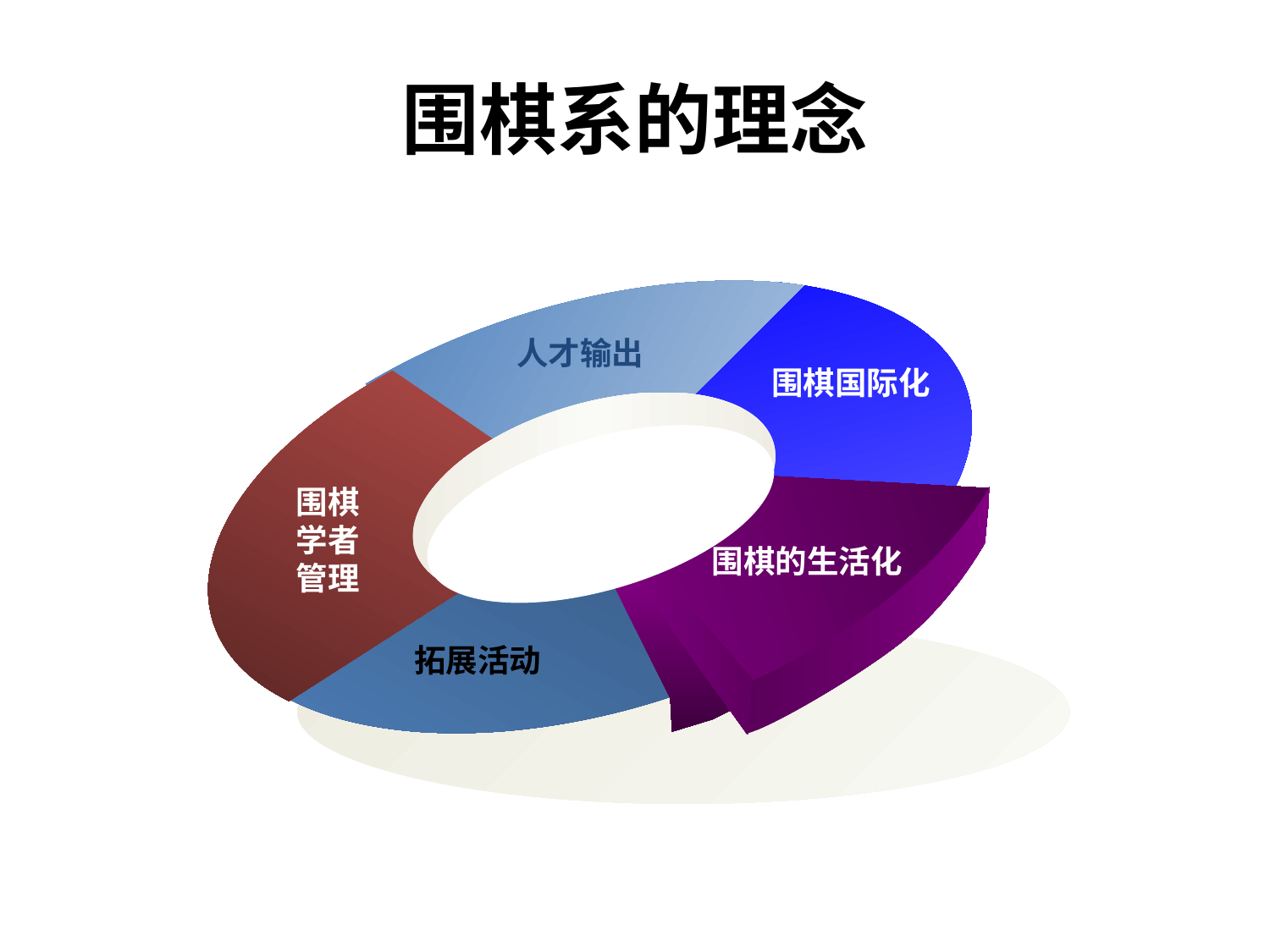

# 围棋系的理念

人才输出
围棋国际化

围棋
学者
管理

围棋的生活化

拓展活动